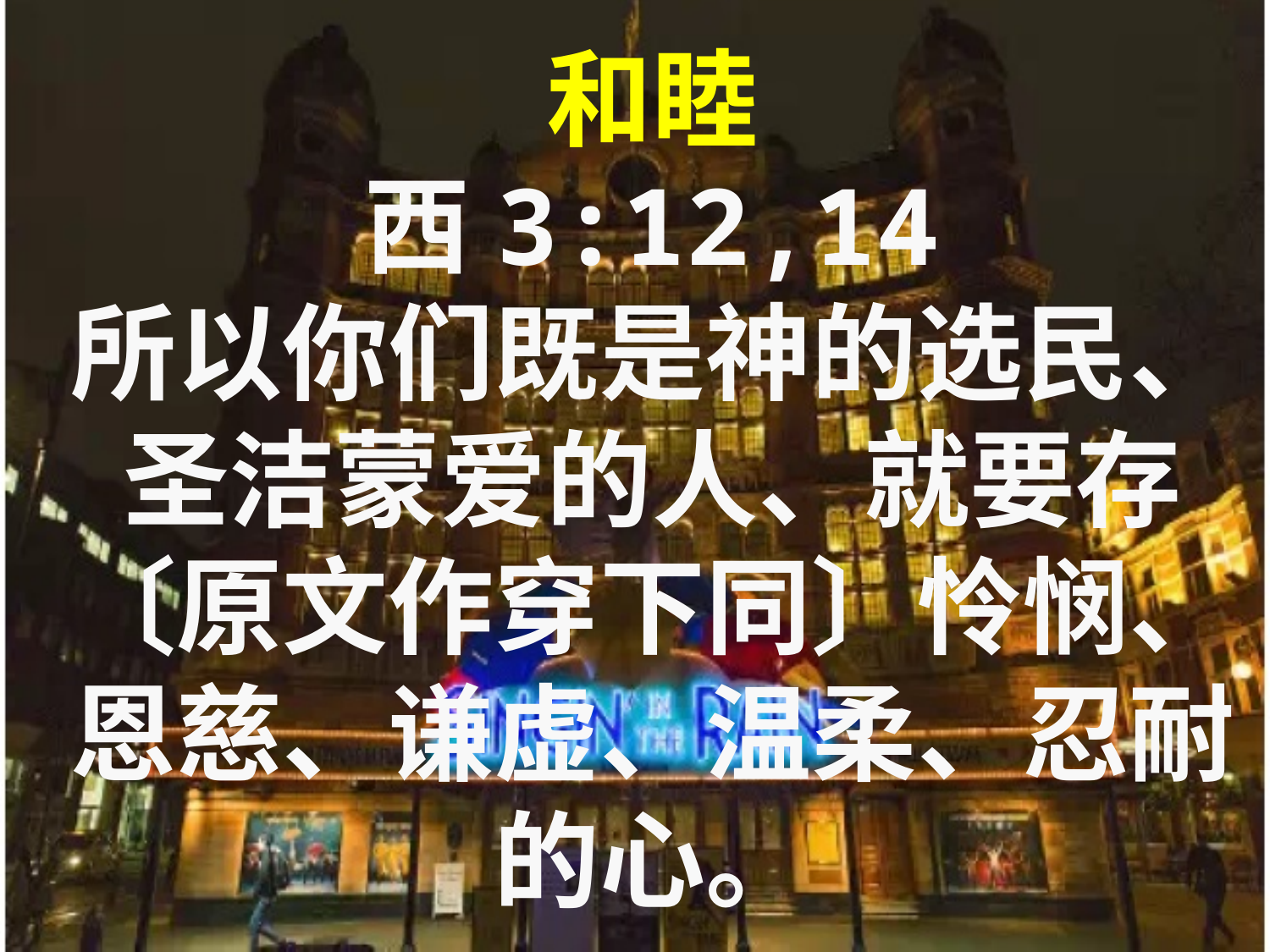

和睦
西3:12,14
所以你们既是神的选民、圣洁蒙爱的人、就要存〔原文作穿下同〕怜悯、恩慈、谦虚、温柔、忍耐的心。